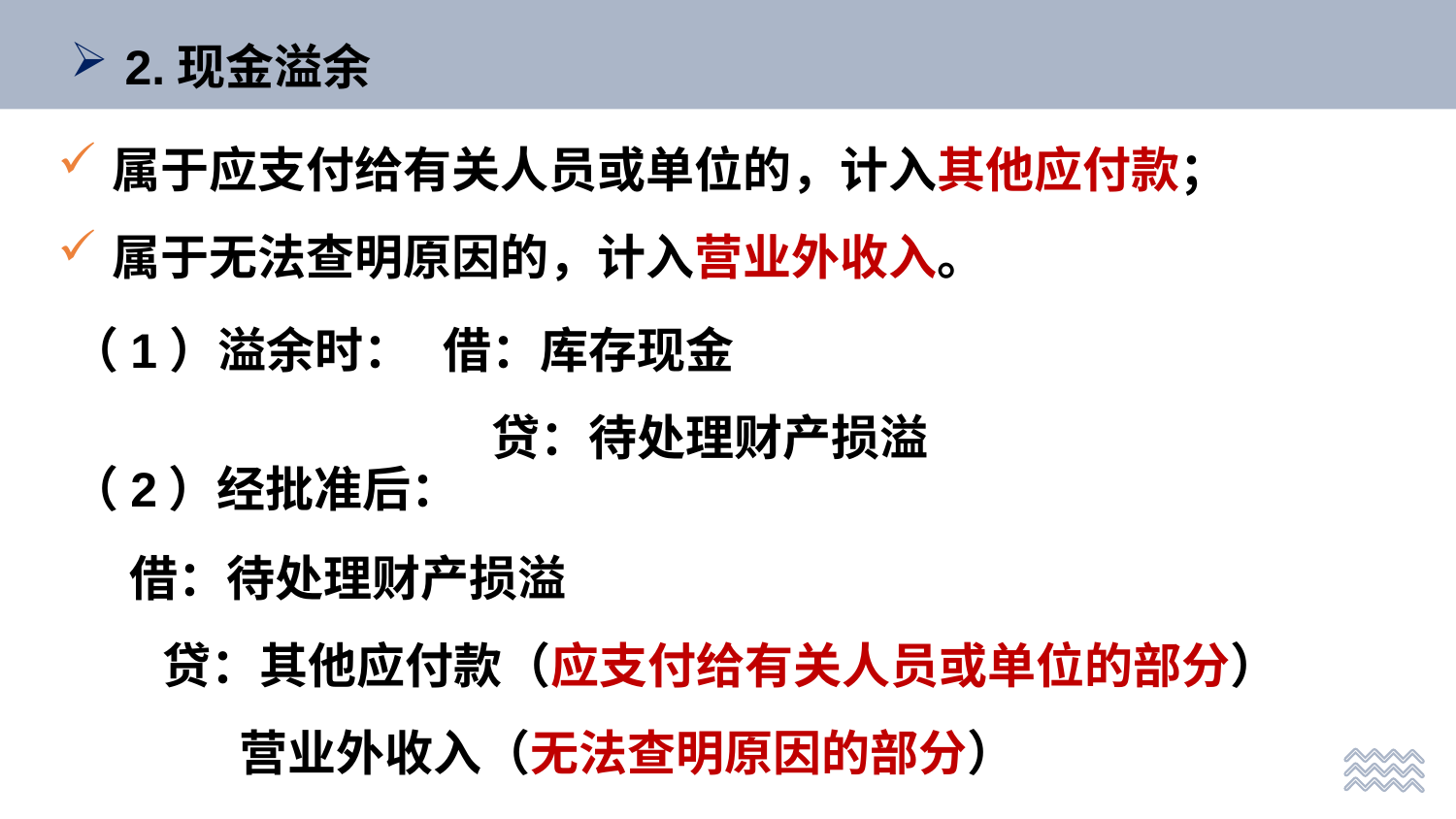

2.现金溢余
属于应支付给有关人员或单位的，计入其他应付款；
属于无法查明原因的，计入营业外收入。
（1）溢余时：
借：库存现金
　贷：待处理财产损溢
（2）经批准后：
借：待处理财产损溢
  贷：其他应付款（应支付给有关人员或单位的部分）
         营业外收入（无法查明原因的部分）